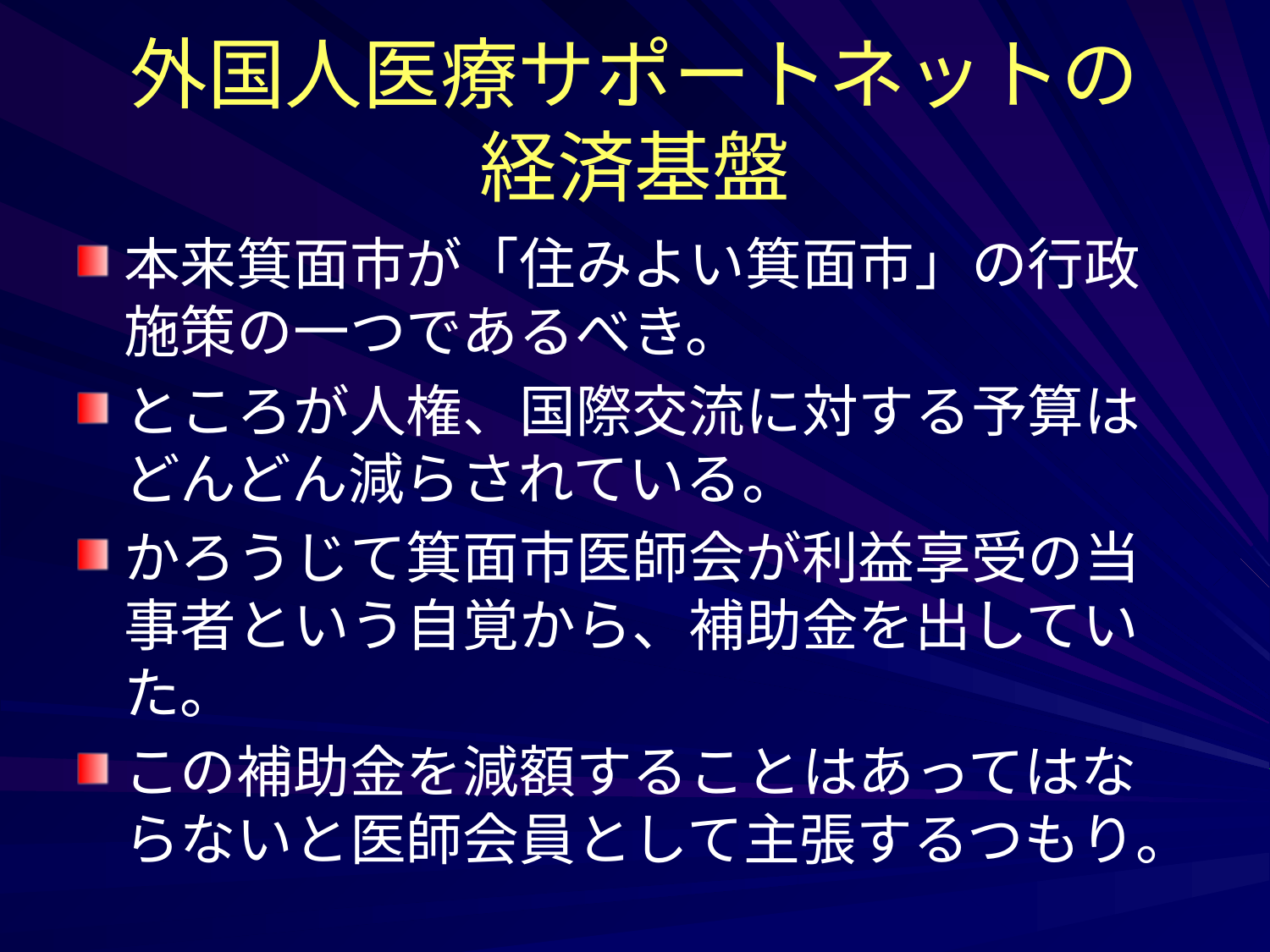

# 外国人医療サポートネットの 経済基盤
本来箕面市が「住みよい箕面市」の行政施策の一つであるべき。
ところが人権、国際交流に対する予算はどんどん減らされている。
かろうじて箕面市医師会が利益享受の当事者という自覚から、補助金を出していた。
この補助金を減額することはあってはならないと医師会員として主張するつもり。